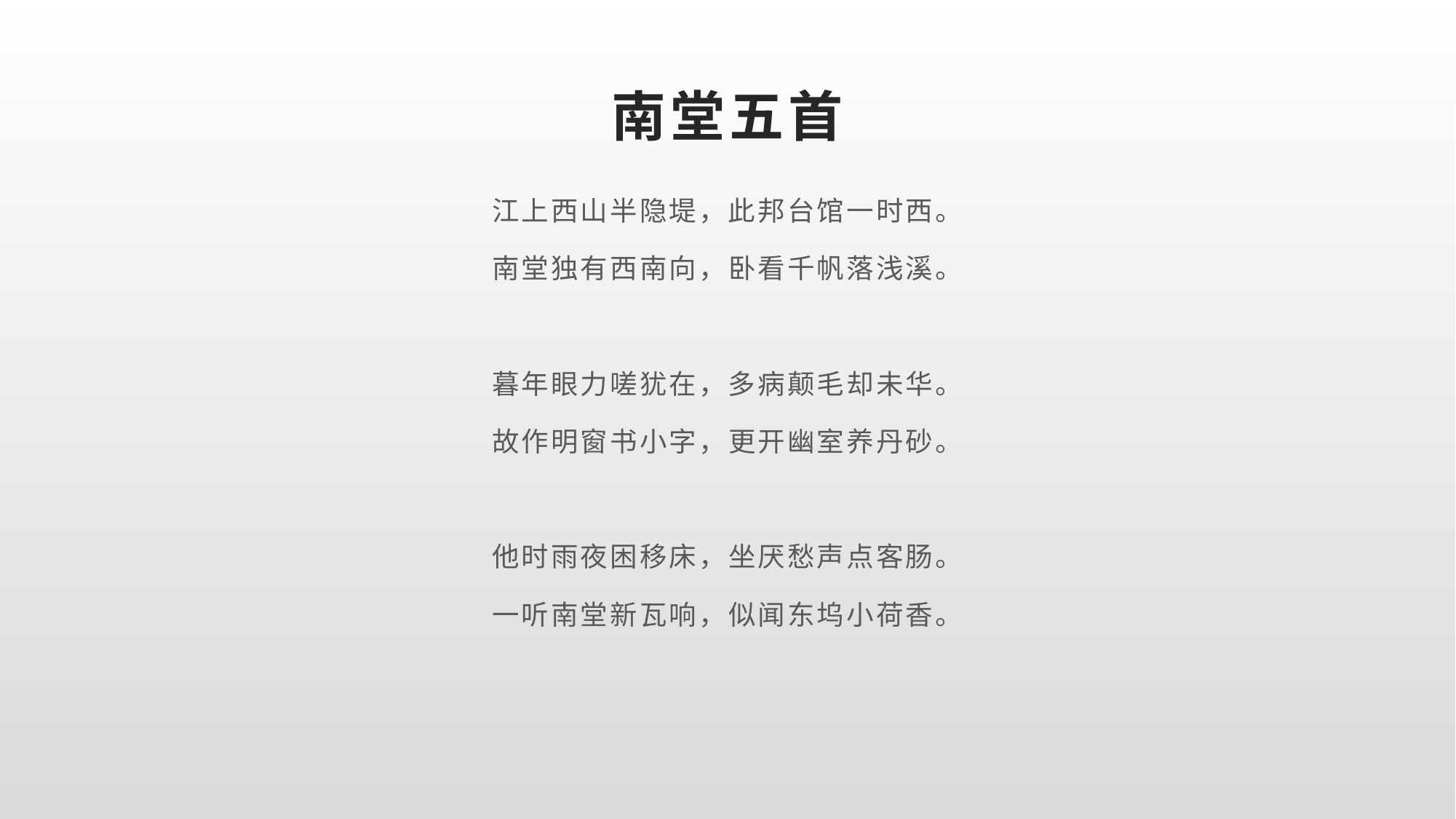

# 南堂五首
江上西山半隐堤，此邦台馆一时西。
南堂独有西南向，卧看千帆落浅溪。

暮年眼力嗟犹在，多病颠毛却未华。
故作明窗书小字，更开幽室养丹砂。

他时雨夜困移床，坐厌愁声点客肠。
一听南堂新瓦响，似闻东坞小荷香。